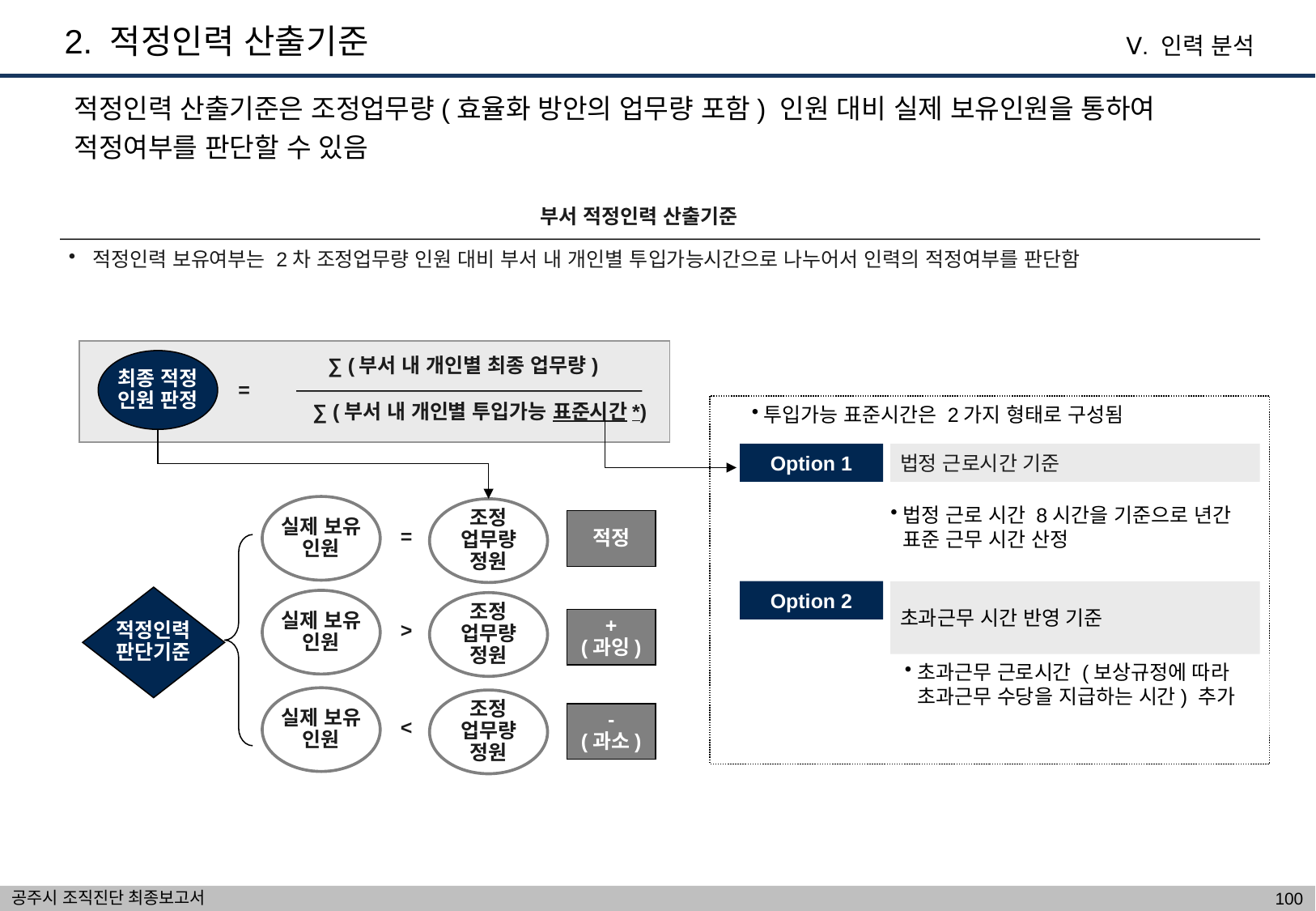

2. 적정인력 산출기준
Ⅴ. 인력 분석
적정인력 산출기준은 조정업무량(효율화 방안의 업무량 포함) 인원 대비 실제 보유인원을 통하여
적정여부를 판단할 수 있음
부서 적정인력 산출기준

적정인력 보유여부는 2차 조정업무량 인원 대비 부서 내 개인별 투입가능시간으로 나누어서 인력의 적정여부를 판단함

∑ (부서 내 개인별 최종 업무량)
최종 적정
인원 판정
=

∑ (부서 내 개인별 투입가능 표준시간*)

투입가능 표준시간은 2가지 형태로 구성됨

Option 1
법정 근로시간 기준
실제 보유
인원
법정 근로 시간 8시간을 기준으로 년간 표준 근무 시간 산정
조정
업무량
정원
적정
=

Option 2
초과근무 시간 반영 기준
적정인력
판단기준
실제 보유
인원
조정
업무량
정원
+
(과잉)
>
초과근무 근로시간 (보상규정에 따라 초과근무 수당을 지급하는 시간) 추가
실제 보유
인원
조정
업무량
정원
-
(과소)
<